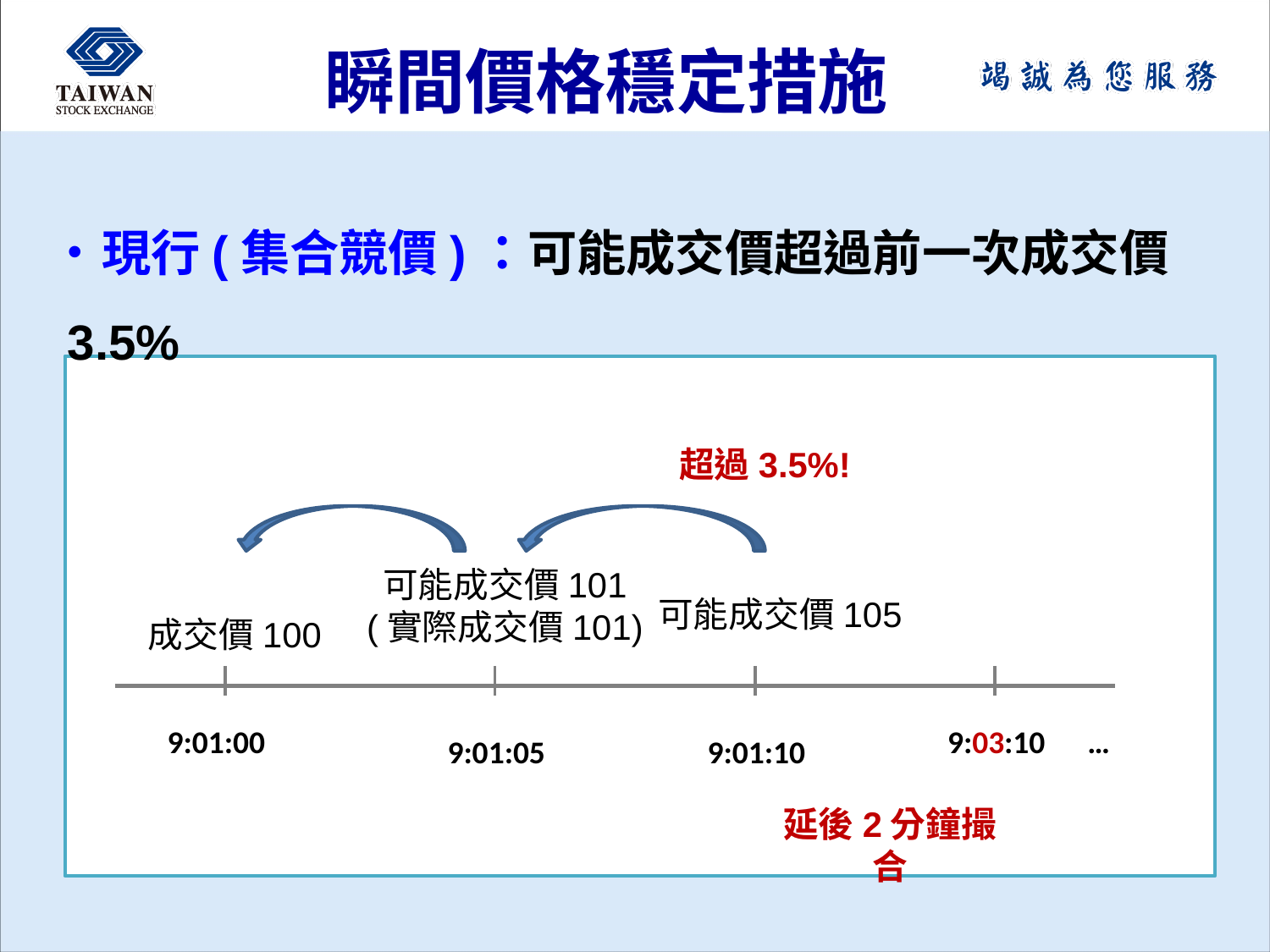

瞬間價格穩定措施
 現行(集合競價)：可能成交價超過前一次成交價3.5%

超過3.5%!
可能成交價101
(實際成交價101)
可能成交價105
成交價100
9:01:00
9:03:10
…
9:01:05
9:01:10
延後2分鐘撮合